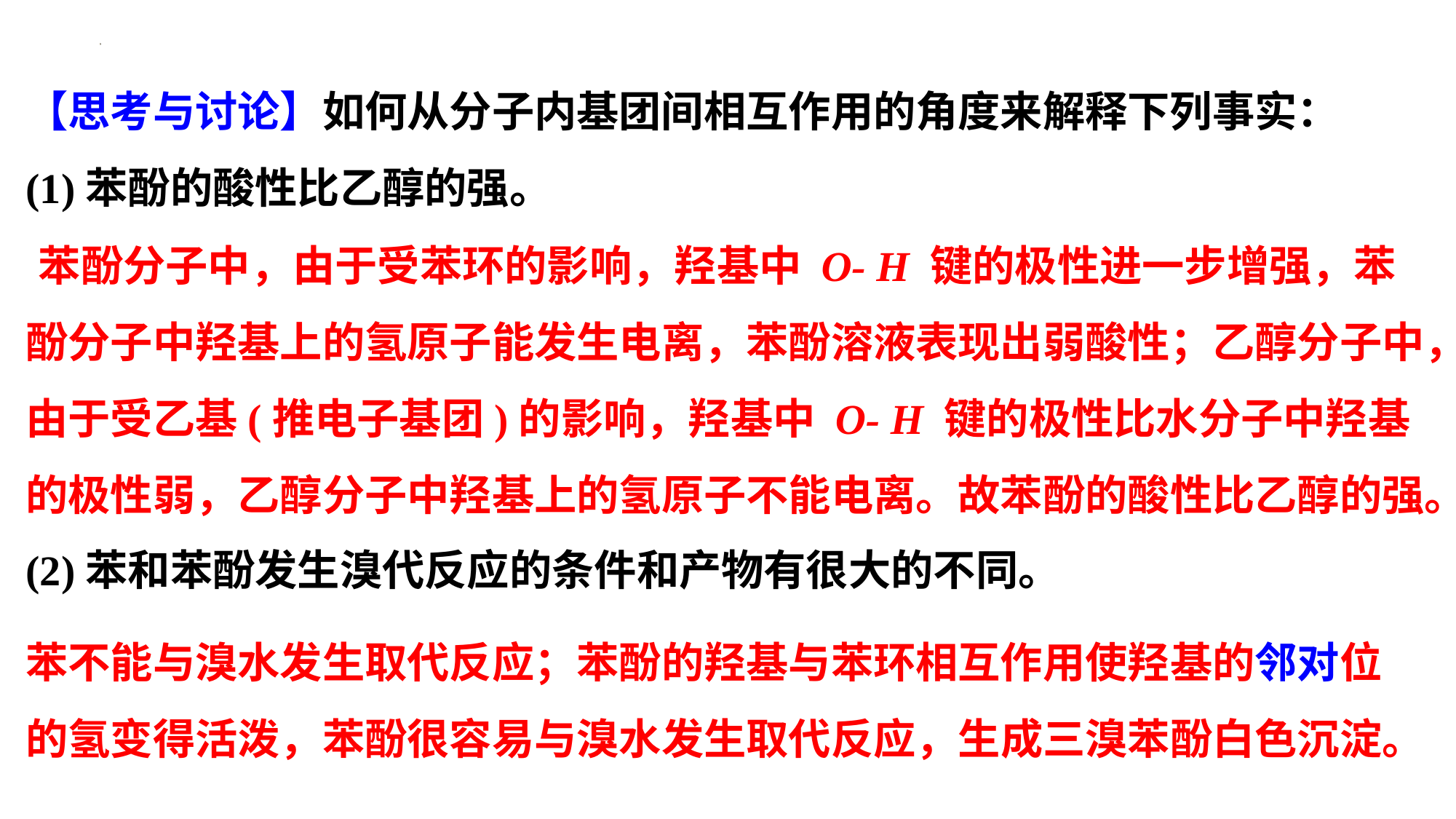

【思考与讨论】如何从分子内基团间相互作用的角度来解释下列事实：
(1)苯酚的酸性比乙醇的强。

(2)苯和苯酚发生溴代反应的条件和产物有很大的不同。
 苯酚分子中，由于受苯环的影响，羟基中 O- H 键的极性进一步增强，苯酚分子中羟基上的氢原子能发生电离，苯酚溶液表现出弱酸性；乙醇分子中，由于受乙基(推电子基团)的影响，羟基中 O- H 键的极性比水分子中羟基的极性弱，乙醇分子中羟基上的氢原子不能电离。故苯酚的酸性比乙醇的强。
苯不能与溴水发生取代反应；苯酚的羟基与苯环相互作用使羟基的邻对位的氢变得活泼，苯酚很容易与溴水发生取代反应，生成三溴苯酚白色沉淀。